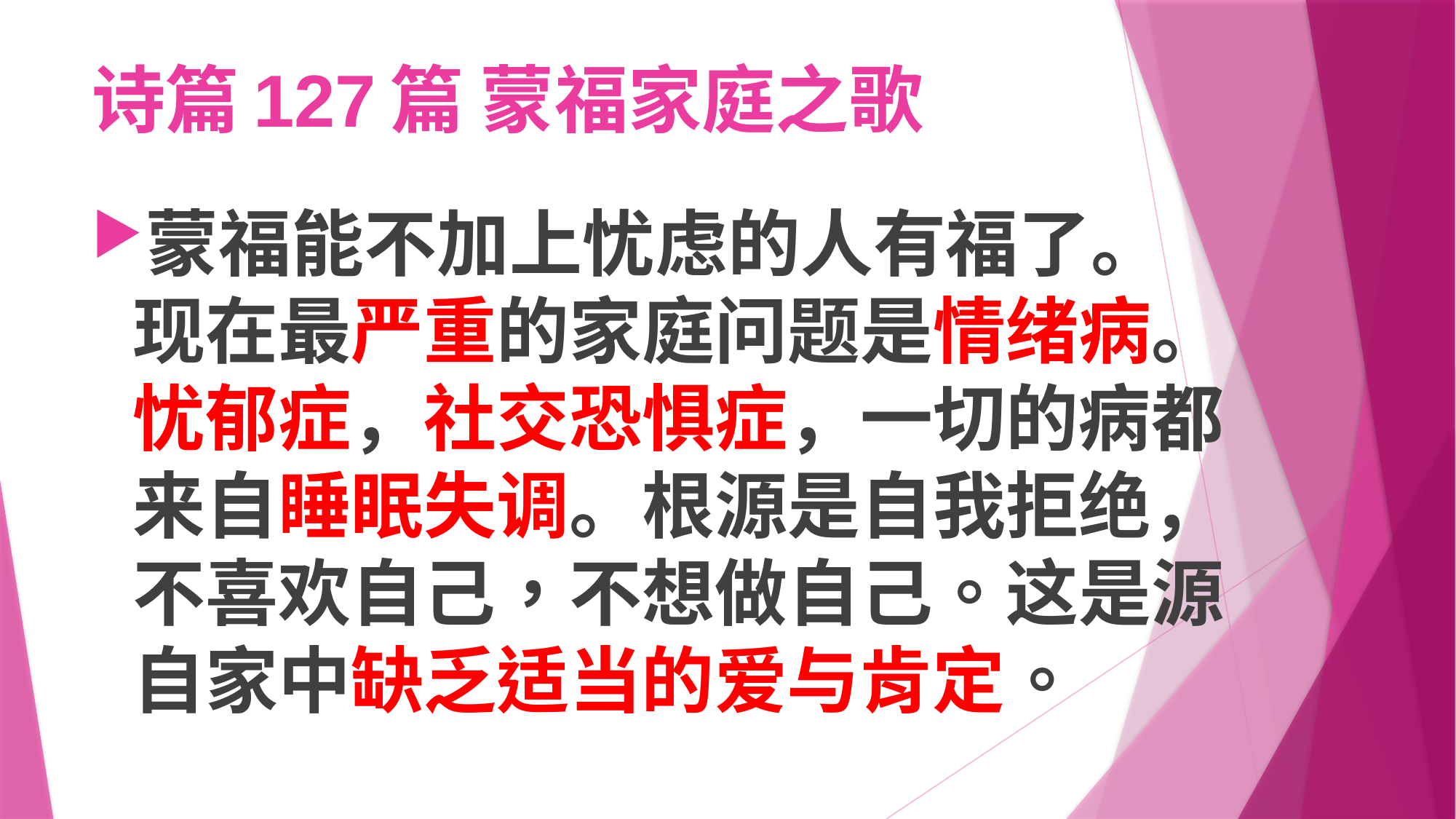

# 诗篇127篇 蒙福家庭之歌
蒙福能不加上忧虑的人有福了。现在最严重的家庭问题是情绪病。忧郁症，社交恐惧症，一切的病都来自睡眠失调。根源是自我拒绝，不喜欢自己，不想做自己。这是源自家中缺乏适当的爱与肯定。